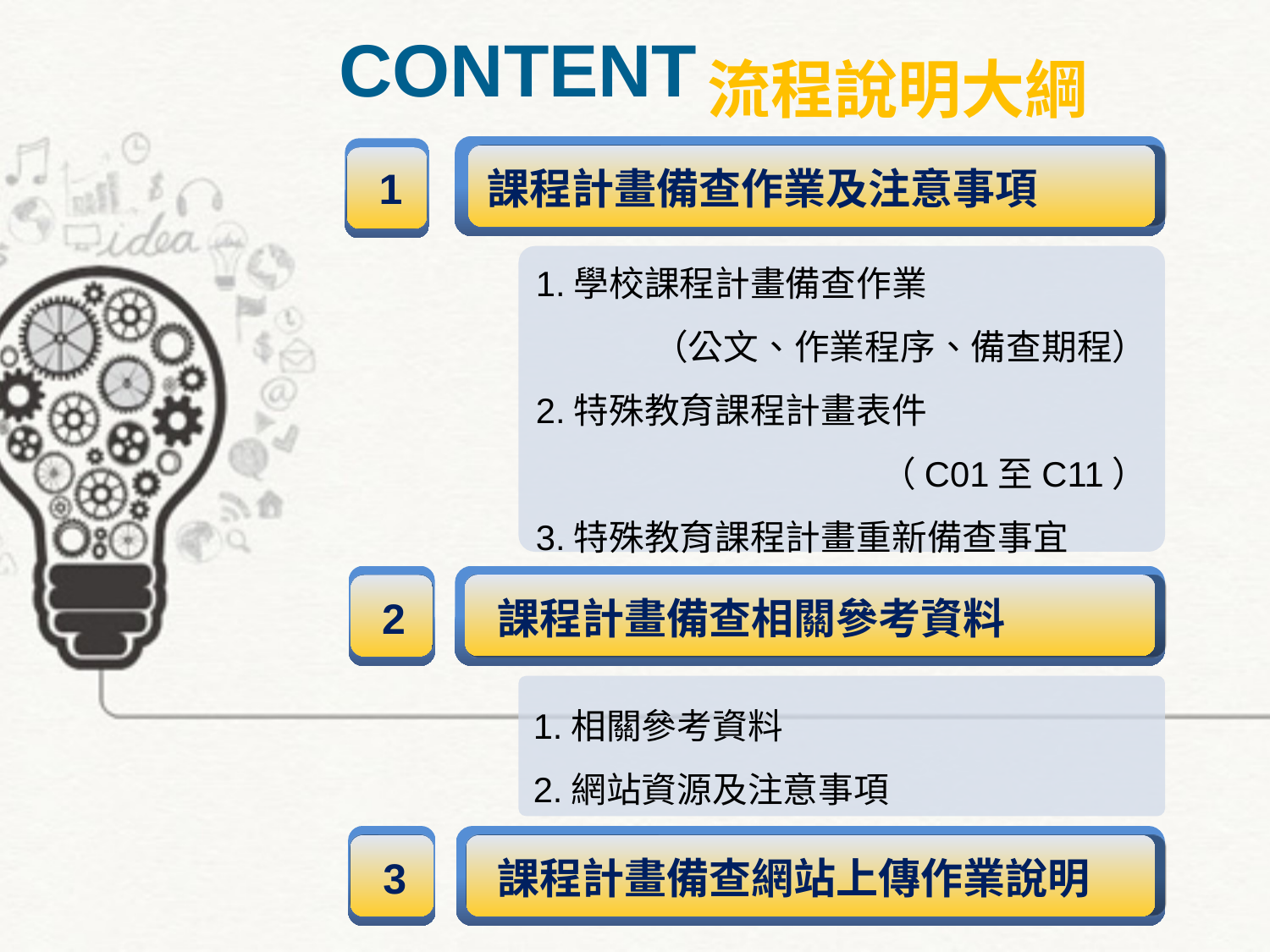

CONTENT
流程說明大綱

課程計畫備查作業及注意事項
1
1.學校課程計畫備查作業
（公文、作業程序、備查期程）
2.特殊教育課程計畫表件
（C01至C11）
3.特殊教育課程計畫重新備查事宜

課程計畫備查相關參考資料
2
1.相關參考資料
2.網站資源及注意事項

3
課程計畫備查網站上傳作業說明